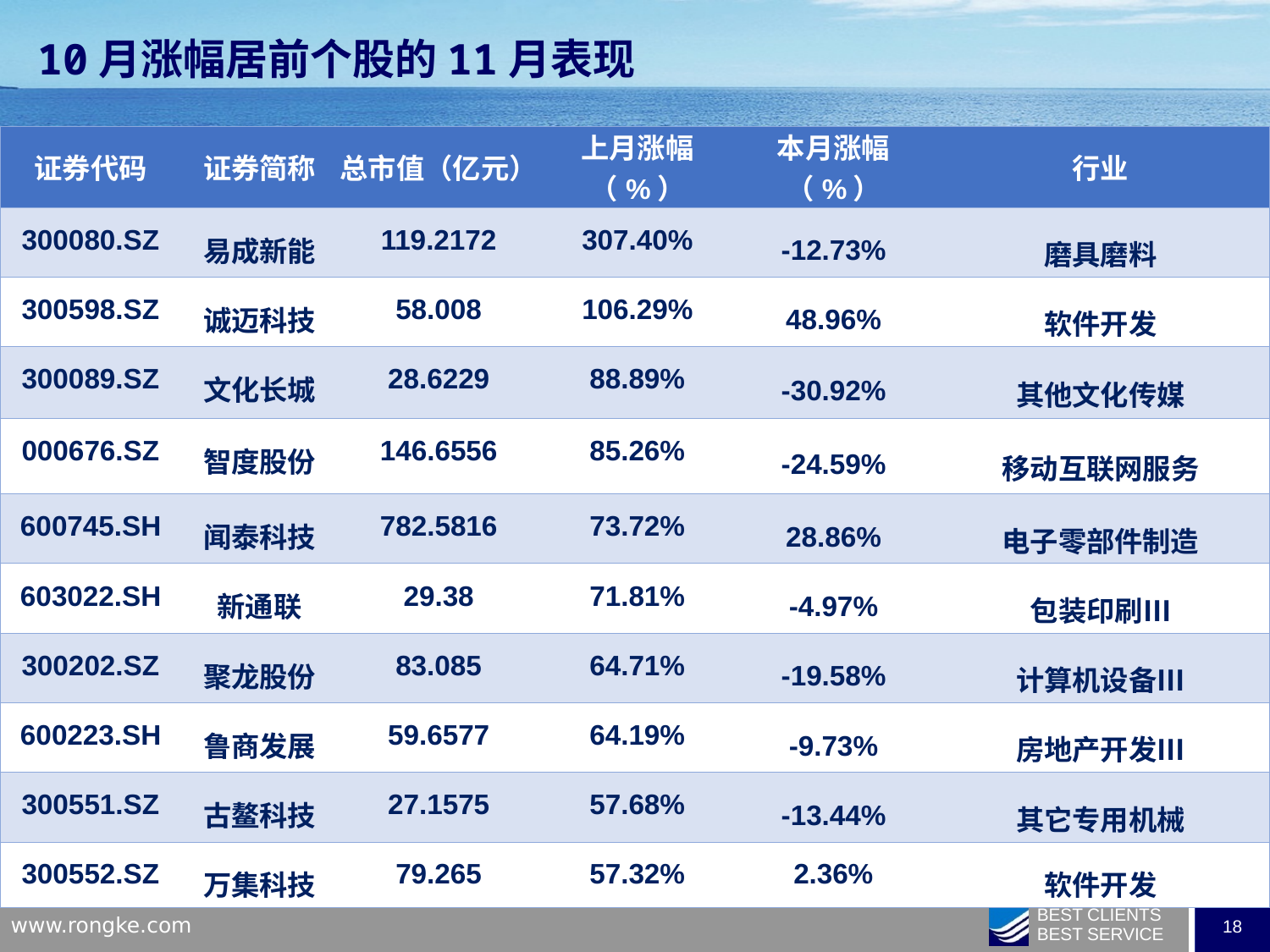

10月涨幅居前个股的11月表现
| 证券代码 | 证券简称 | 总市值（亿元） | 上月涨幅（%） | 本月涨幅（%） | 行业 |
| --- | --- | --- | --- | --- | --- |
| 300080.SZ | 易成新能 | 119.2172 | 307.40% | -12.73% | 磨具磨料 |
| 300598.SZ | 诚迈科技 | 58.008 | 106.29% | 48.96% | 软件开发 |
| 300089.SZ | 文化长城 | 28.6229 | 88.89% | -30.92% | 其他文化传媒 |
| 000676.SZ | 智度股份 | 146.6556 | 85.26% | -24.59% | 移动互联网服务 |
| 600745.SH | 闻泰科技 | 782.5816 | 73.72% | 28.86% | 电子零部件制造 |
| 603022.SH | 新通联 | 29.38 | 71.81% | -4.97% | 包装印刷Ⅲ |
| 300202.SZ | 聚龙股份 | 83.085 | 64.71% | -19.58% | 计算机设备Ⅲ |
| 600223.SH | 鲁商发展 | 59.6577 | 64.19% | -9.73% | 房地产开发Ⅲ |
| 300551.SZ | 古鳌科技 | 27.1575 | 57.68% | -13.44% | 其它专用机械 |
| 300552.SZ | 万集科技 | 79.265 | 57.32% | 2.36% | 软件开发 |